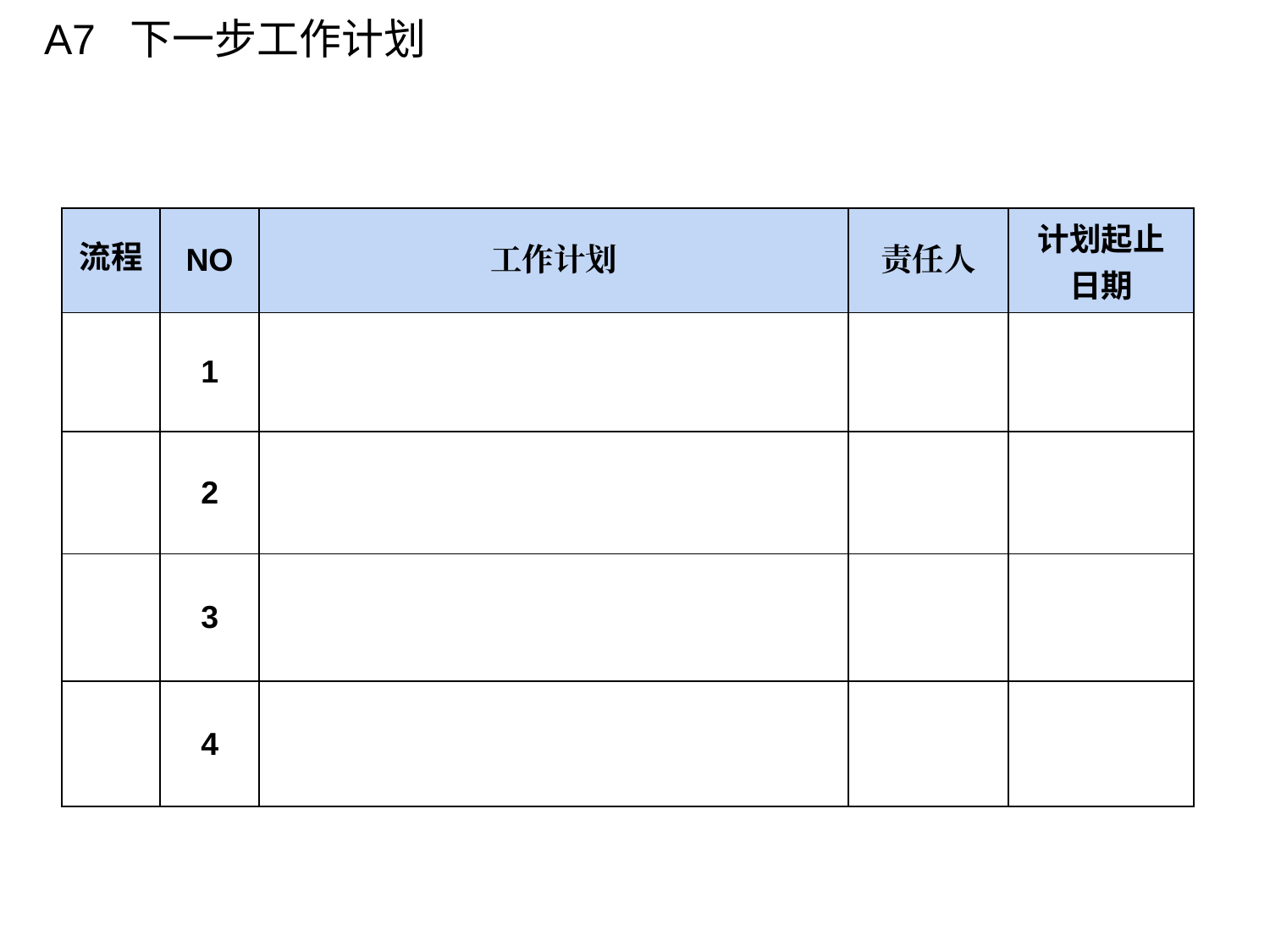

A7  下一步工作计划
| 流程 | NO | 工作计划 | 责任人 | 计划起止 日期 |
| --- | --- | --- | --- | --- |
|  | 1 |  |  |  |
|  | 2 |  |  |  |
|  | 3 |  |  |  |
|  | 4 |  |  |  |